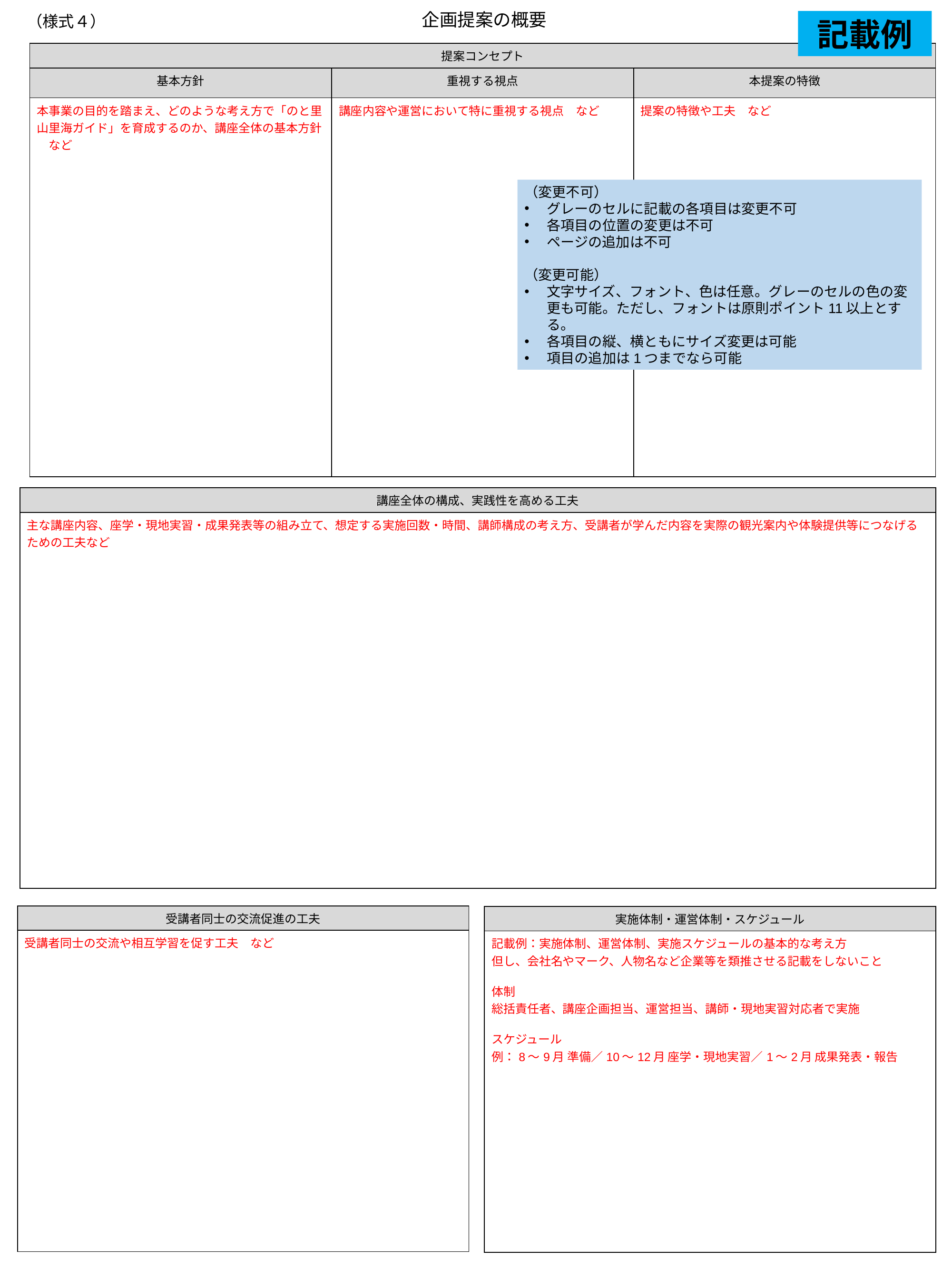

企画提案の概要
（様式４）
記載例
| 提案コンセプト |  |  |
| --- | --- | --- |
| 基本方針 | 重視する視点 | 本提案の特徴 |
| 本事業の目的を踏まえ、どのような考え方で「のと里山里海ガイド」を育成するのか、講座全体の基本方針　など | 講座内容や運営において特に重視する視点　など | 提案の特徴や工夫　など |
（変更不可）
グレーのセルに記載の各項目は変更不可
各項目の位置の変更は不可
ページの追加は不可

（変更可能）
文字サイズ、フォント、色は任意。グレーのセルの色の変更も可能。ただし、フォントは原則ポイント11以上とする。
各項目の縦、横ともにサイズ変更は可能
項目の追加は1つまでなら可能
| 講座全体の構成、実践性を高める工夫 |
| --- |
| 主な講座内容、座学・現地実習・成果発表等の組み立て、想定する実施回数・時間、講師構成の考え方、受講者が学んだ内容を実際の観光案内や体験提供等につなげるための工夫など |
| 受講者同士の交流促進の工夫 |
| --- |
| 受講者同士の交流や相互学習を促す工夫　など |
| 実施体制・運営体制・スケジュール |
| --- |
| 記載例：実施体制、運営体制、実施スケジュールの基本的な考え方 但し、会社名やマーク、人物名など企業等を類推させる記載をしないこと 体制 総括責任者、講座企画担当、運営担当、講師・現地実習対応者で実施 スケジュール 例：8～9月 準備／10～12月 座学・現地実習／1～2月 成果発表・報告 |